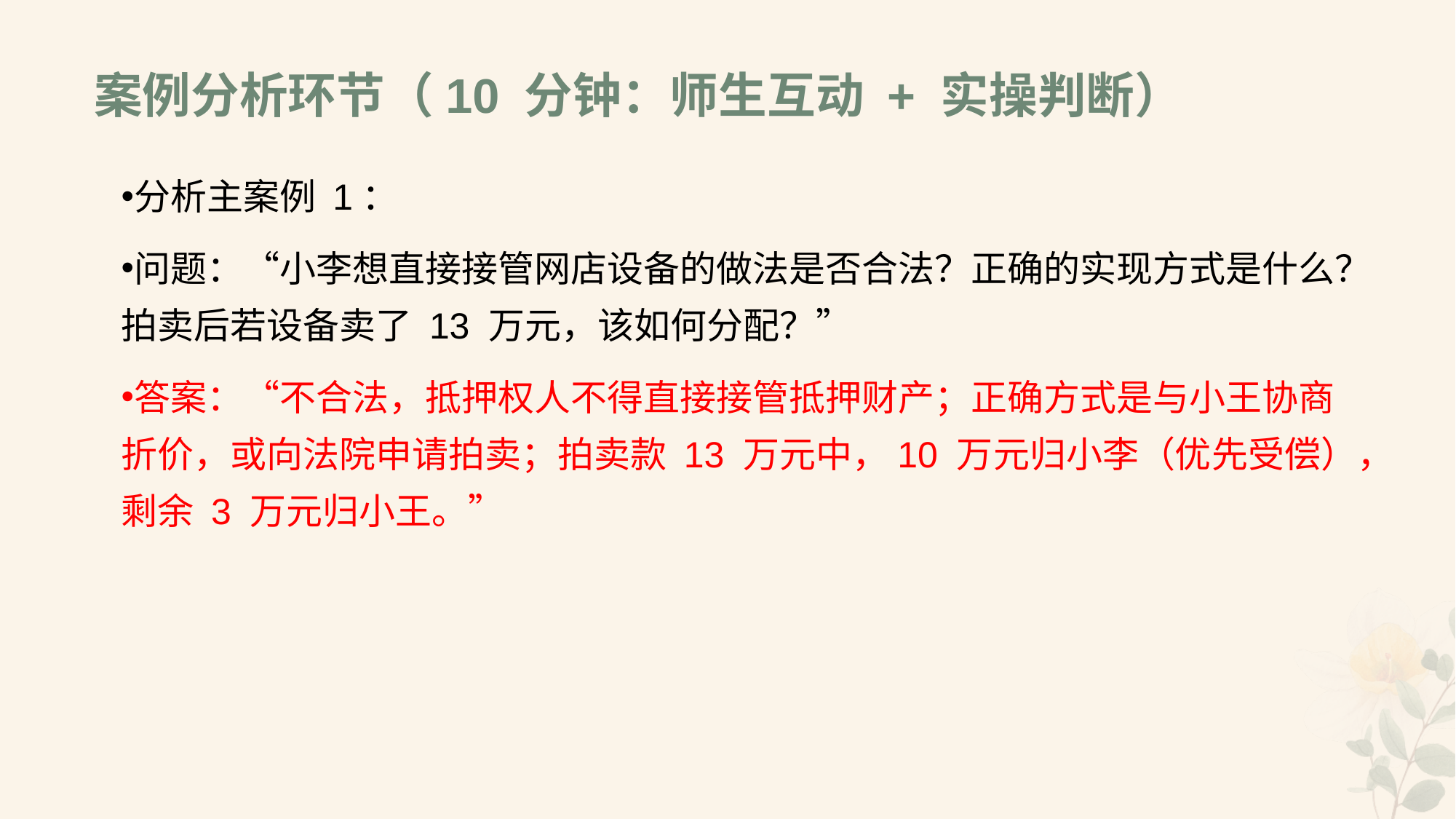

# 案例分析环节（10 分钟：师生互动 + 实操判断）
分析主案例 1：
问题：“小李想直接接管网店设备的做法是否合法？正确的实现方式是什么？拍卖后若设备卖了 13 万元，该如何分配？”
答案：“不合法，抵押权人不得直接接管抵押财产；正确方式是与小王协商折价，或向法院申请拍卖；拍卖款 13 万元中，10 万元归小李（优先受偿），剩余 3 万元归小王。”